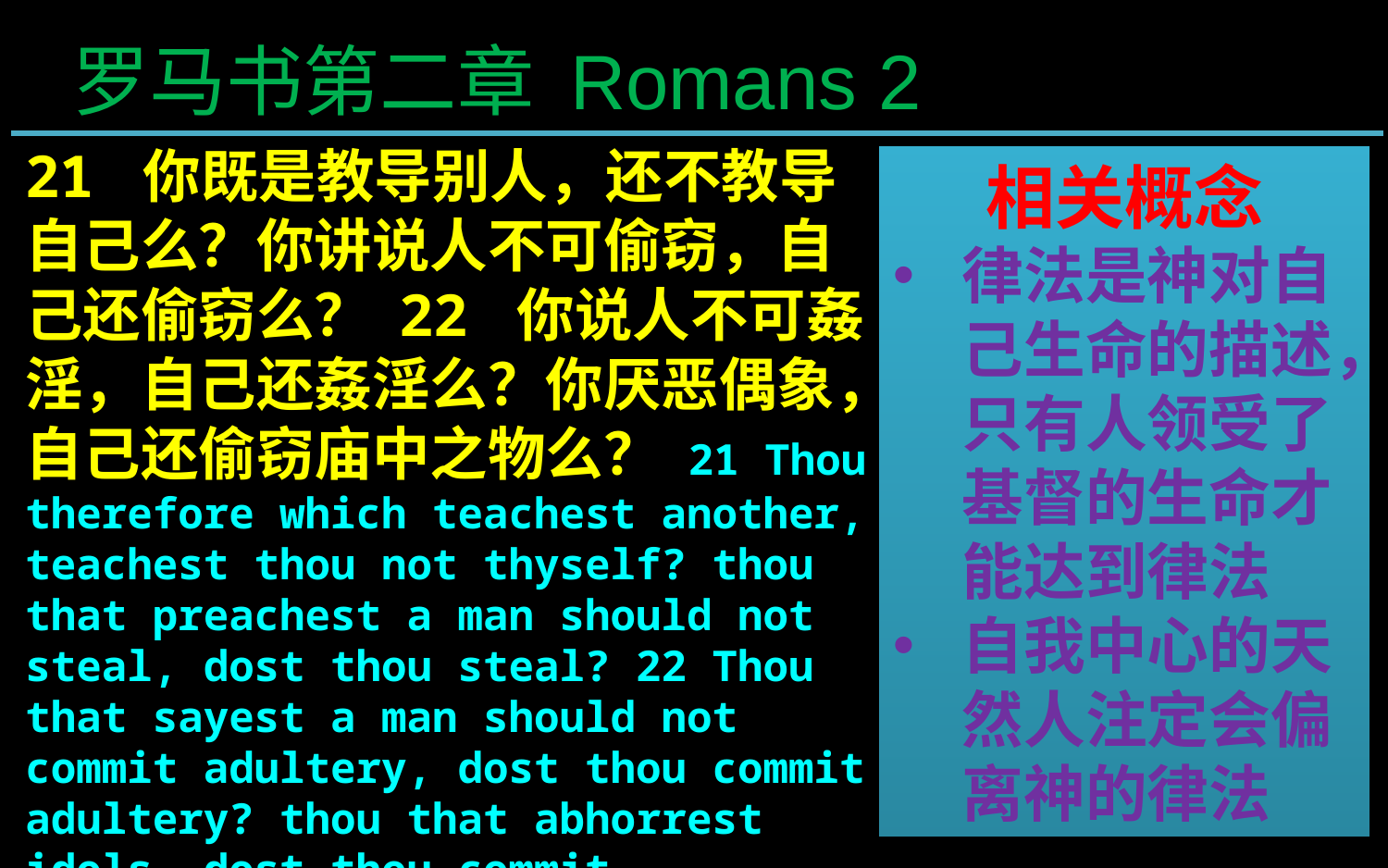

罗马书第二章 Romans 2
21 你既是教导别人，还不教导自己么？你讲说人不可偷窃，自己还偷窃么？ 22 你说人不可姦淫，自己还姦淫么？你厌恶偶象，自己还偷窃庙中之物么？ 21 Thou therefore which teachest another, teachest thou not thyself? thou that preachest a man should not steal, dost thou steal? 22 Thou that sayest a man should not commit adultery, dost thou commit adultery? thou that abhorrest idols, dost thou commit sacrilege?
相关概念
律法是神对自己生命的描述，只有人领受了基督的生命才能达到律法
自我中心的天然人注定会偏离神的律法